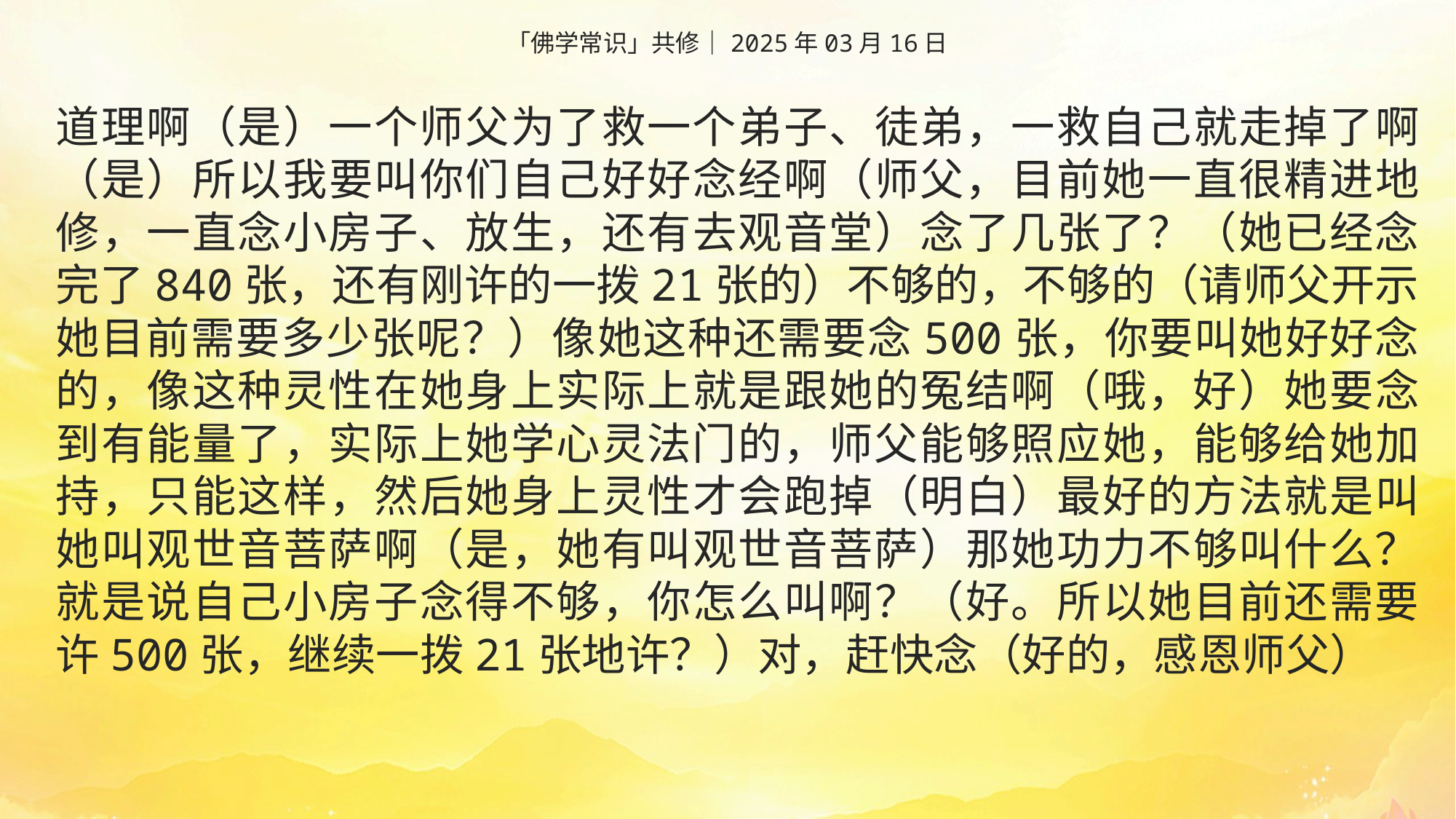

「佛学常识」共修｜2025年03月16日
道理啊（是）一个师父为了救一个弟子、徒弟，一救自己就走掉了啊（是）所以我要叫你们自己好好念经啊（师父，目前她一直很精进地修，一直念小房子、放生，还有去观音堂）念了几张了？（她已经念完了840张，还有刚许的一拨21张的）不够的，不够的（请师父开示她目前需要多少张呢？）像她这种还需要念500张，你要叫她好好念的，像这种灵性在她身上实际上就是跟她的冤结啊（哦，好）她要念到有能量了，实际上她学心灵法门的，师父能够照应她，能够给她加持，只能这样，然后她身上灵性才会跑掉（明白）最好的方法就是叫她叫观世音菩萨啊（是，她有叫观世音菩萨）那她功力不够叫什么？就是说自己小房子念得不够，你怎么叫啊？（好。所以她目前还需要许500张，继续一拨21张地许？）对，赶快念（好的，感恩师父）